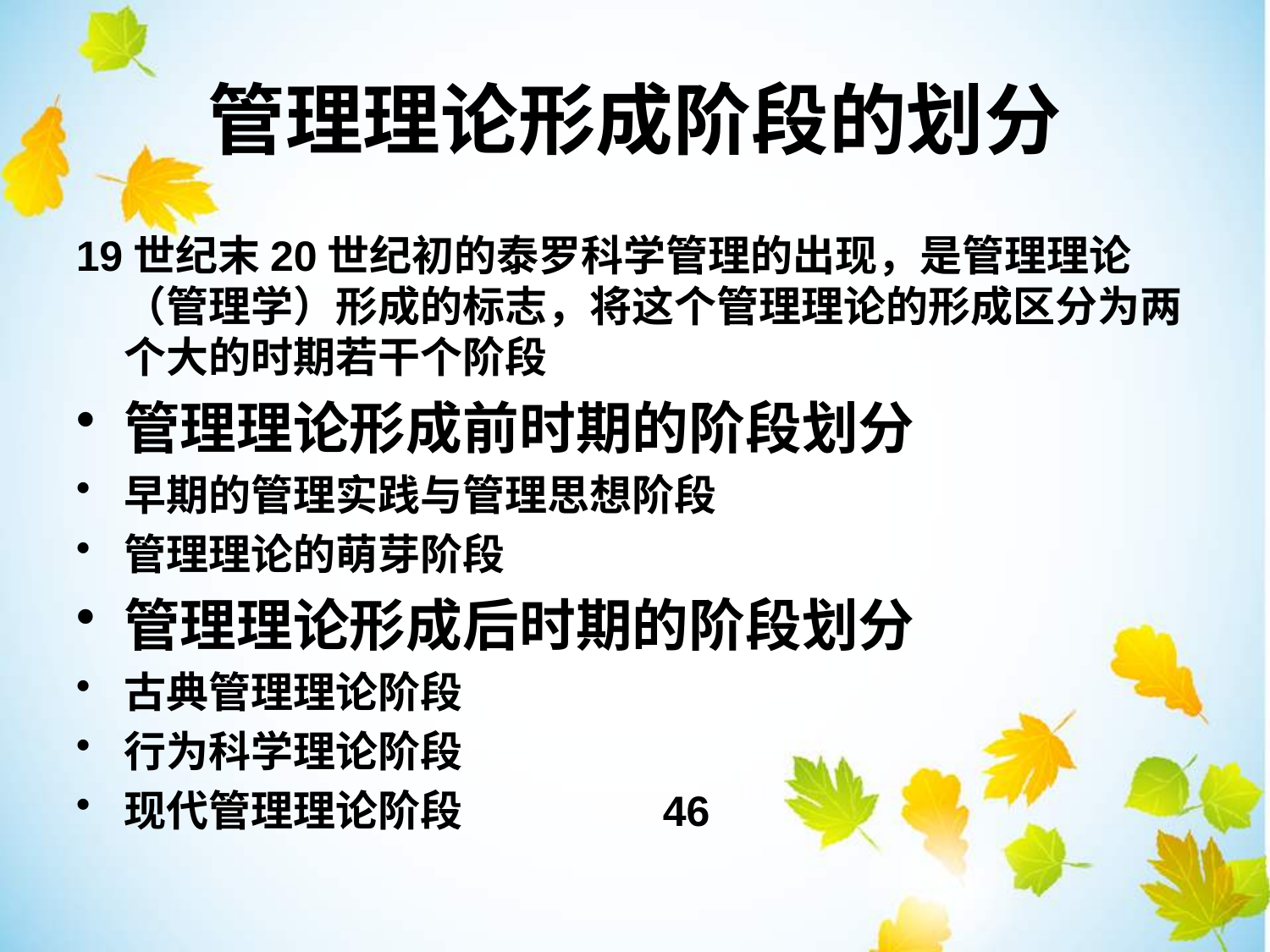

管理理论形成阶段的划分
19世纪末20世纪初的泰罗科学管理的出现，是管理理论（管理学）形成的标志，将这个管理理论的形成区分为两个大的时期若干个阶段
管理理论形成前时期的阶段划分
早期的管理实践与管理思想阶段
管理理论的萌芽阶段
管理理论形成后时期的阶段划分
古典管理理论阶段
行为科学理论阶段
现代管理理论阶段                    46